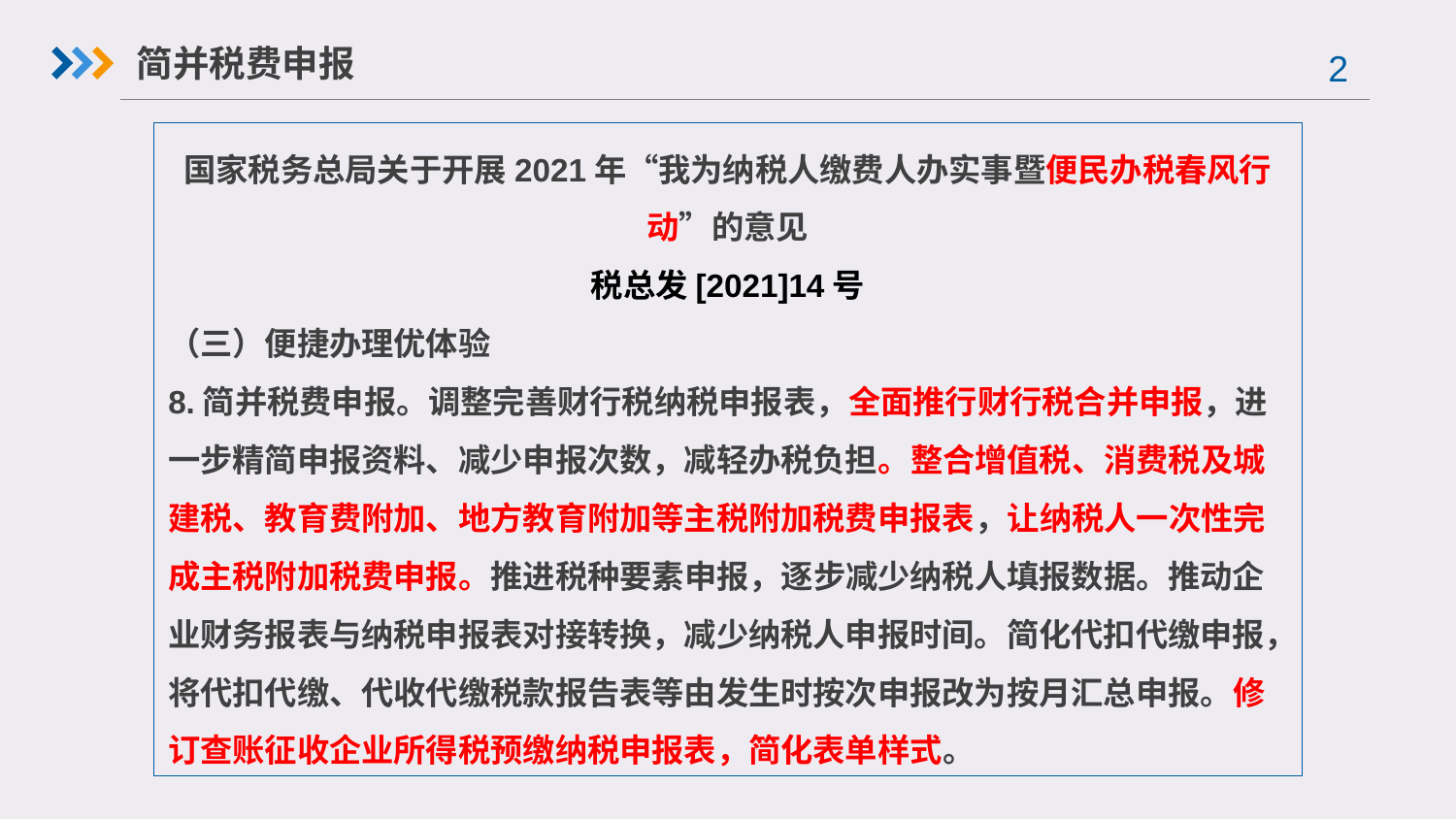

简并税费申报
国家税务总局关于开展2021年“我为纳税人缴费人办实事暨便民办税春风行动”的意见
税总发[2021]14号
（三）便捷办理优体验
8.简并税费申报。调整完善财行税纳税申报表，全面推行财行税合并申报，进一步精简申报资料、减少申报次数，减轻办税负担。整合增值税、消费税及城建税、教育费附加、地方教育附加等主税附加税费申报表，让纳税人一次性完成主税附加税费申报。推进税种要素申报，逐步减少纳税人填报数据。推动企业财务报表与纳税申报表对接转换，减少纳税人申报时间。简化代扣代缴申报，将代扣代缴、代收代缴税款报告表等由发生时按次申报改为按月汇总申报。修订查账征收企业所得税预缴纳税申报表，简化表单样式。